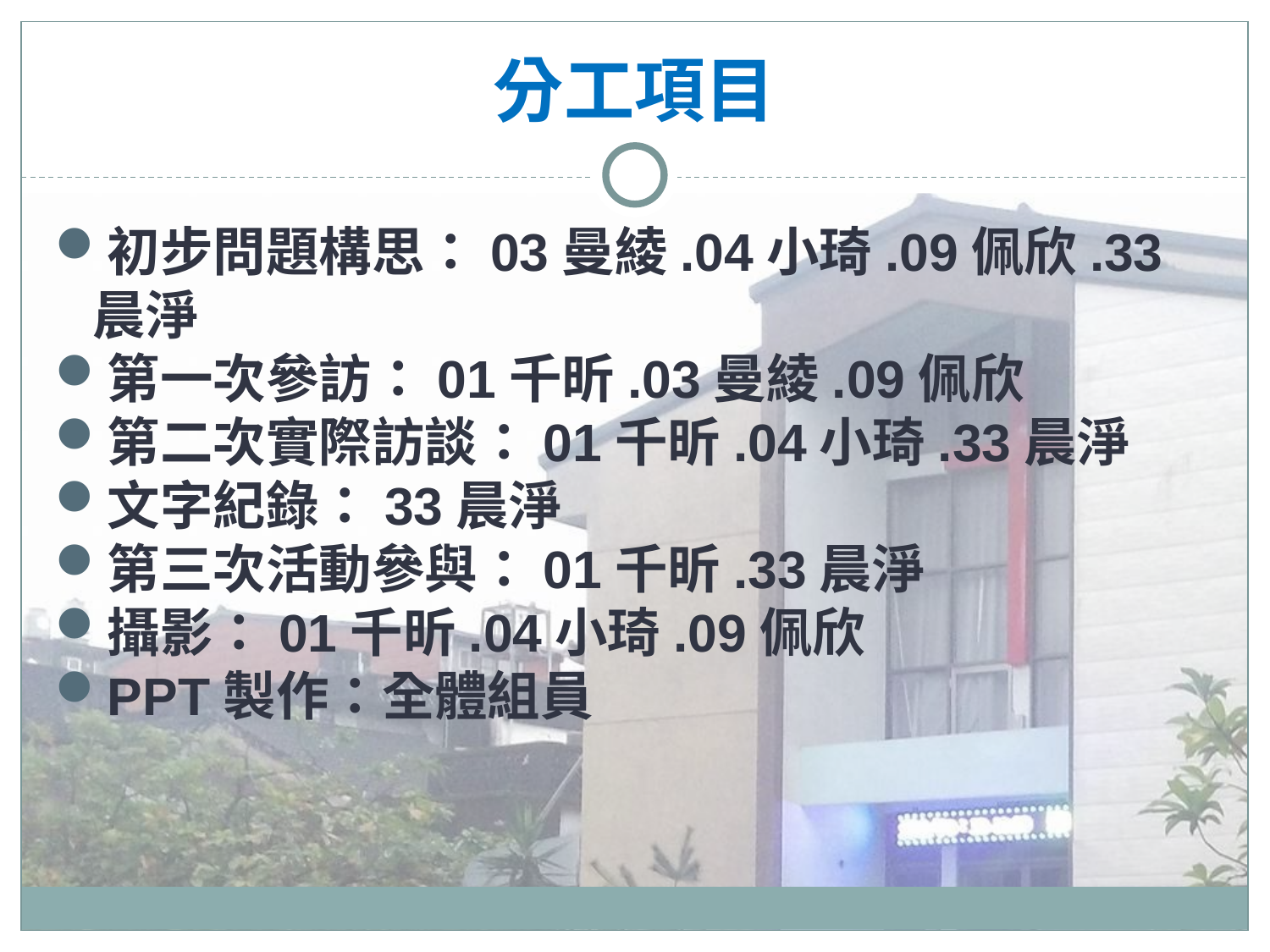

# 分工項目
初步問題構思：03曼綾.04小琦.09佩欣.33晨淨
第一次參訪：01千昕.03曼綾.09佩欣
第二次實際訪談：01千昕.04小琦.33晨淨
文字紀錄：33晨淨
第三次活動參與：01千昕.33晨淨
攝影：01千昕.04小琦.09佩欣
PPT製作：全體組員